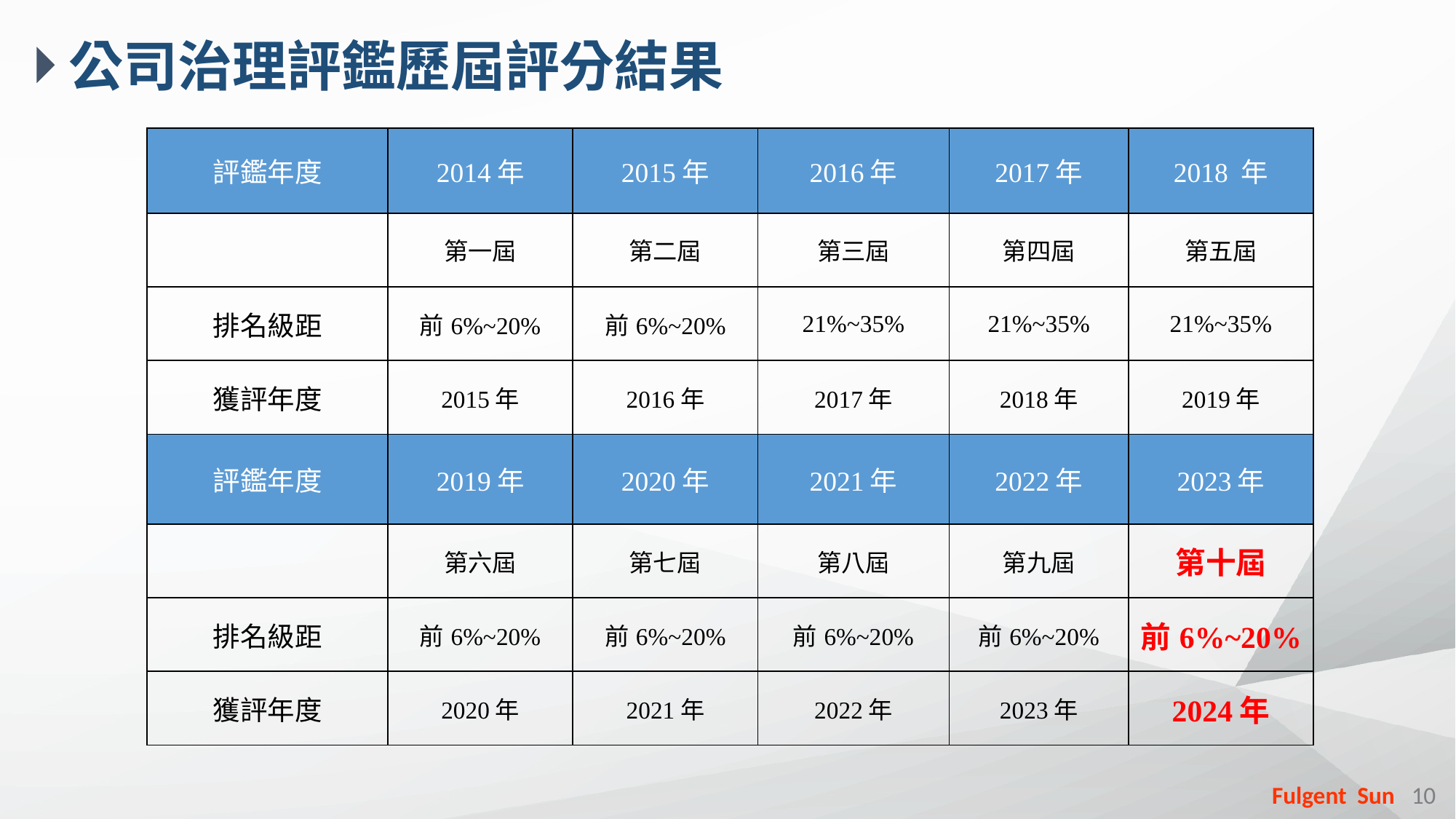

公司治理評鑑歷屆評分結果

| 評鑑年度 | 2014年 | 2015年 | 2016年 | 2017年 | 2018 年 |
| --- | --- | --- | --- | --- | --- |
|  | 第一屆 | 第二屆 | 第三屆 | 第四屆 | 第五屆 |
| 排名級距 | 前6%~20% | 前6%~20% | 21%~35% | 21%~35% | 21%~35% |
| 獲評年度 | 2015年 | 2016年 | 2017年 | 2018年 | 2019年 |
| 評鑑年度 | 2019年 | 2020年 | 2021年 | 2022年 | 2023年 |
|  | 第六屆 | 第七屆 | 第八屆 | 第九屆 | 第十屆 |
| 排名級距 | 前6%~20% | 前6%~20% | 前6%~20% | 前6%~20% | 前6%~20% |
| 獲評年度 | 2020年 | 2021年 | 2022年 | 2023年 | 2024年 |